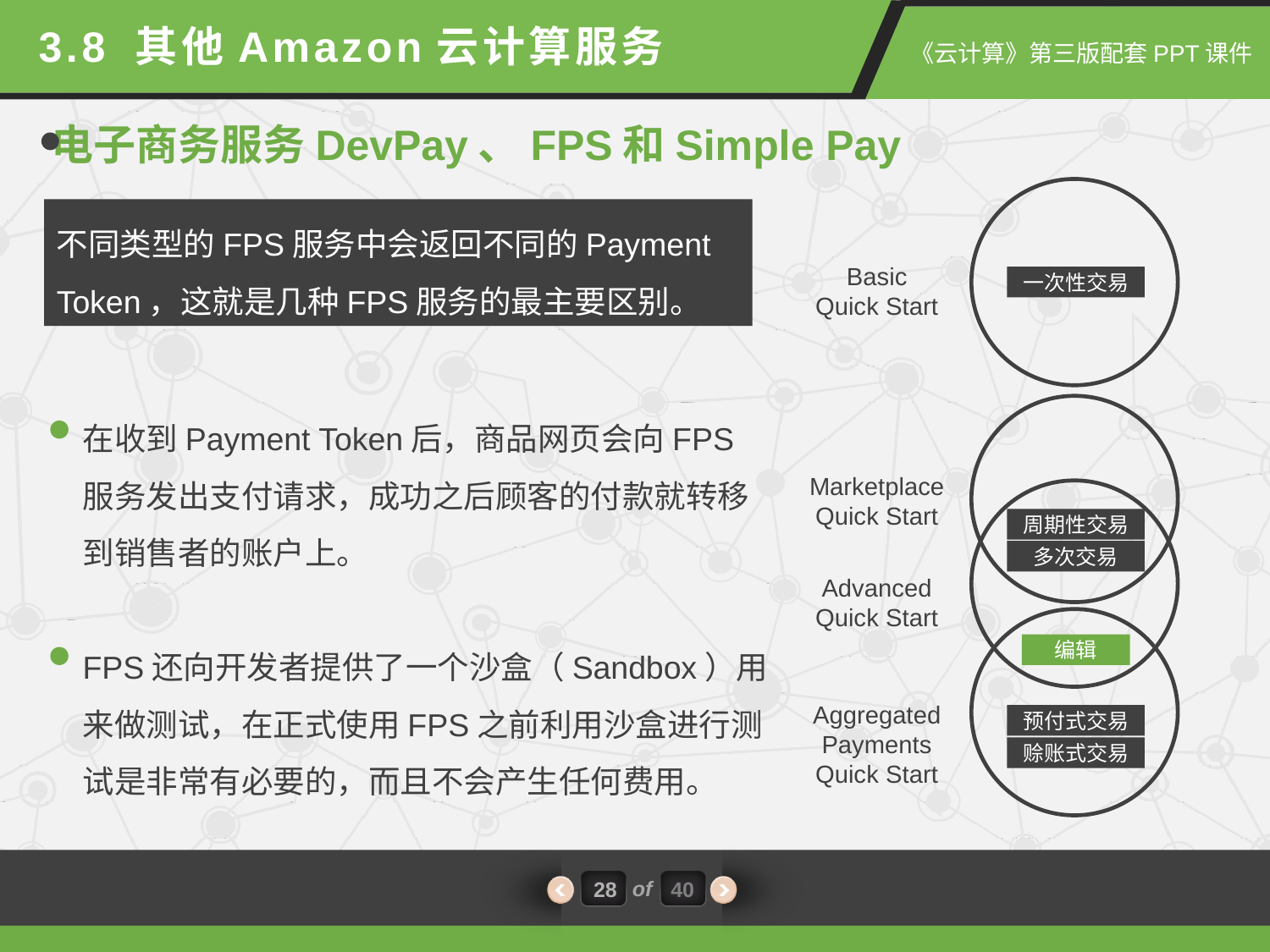

3.8 其他Amazon云计算服务
电子商务服务DevPay、FPS和Simple Pay

Basic
Quick Start
一次性交易

Marketplace
Quick Start

周期性交易
多次交易
Advanced
Quick Start

编辑
Aggregated
Payments
Quick Start
预付式交易
赊账式交易
不同类型的FPS服务中会返回不同的Payment Token，这就是几种FPS服务的最主要区别。
在收到Payment Token后，商品网页会向FPS服务发出支付请求，成功之后顾客的付款就转移到销售者的账户上。

FPS还向开发者提供了一个沙盒（Sandbox）用来做测试，在正式使用FPS之前利用沙盒进行测试是非常有必要的，而且不会产生任何费用。

28